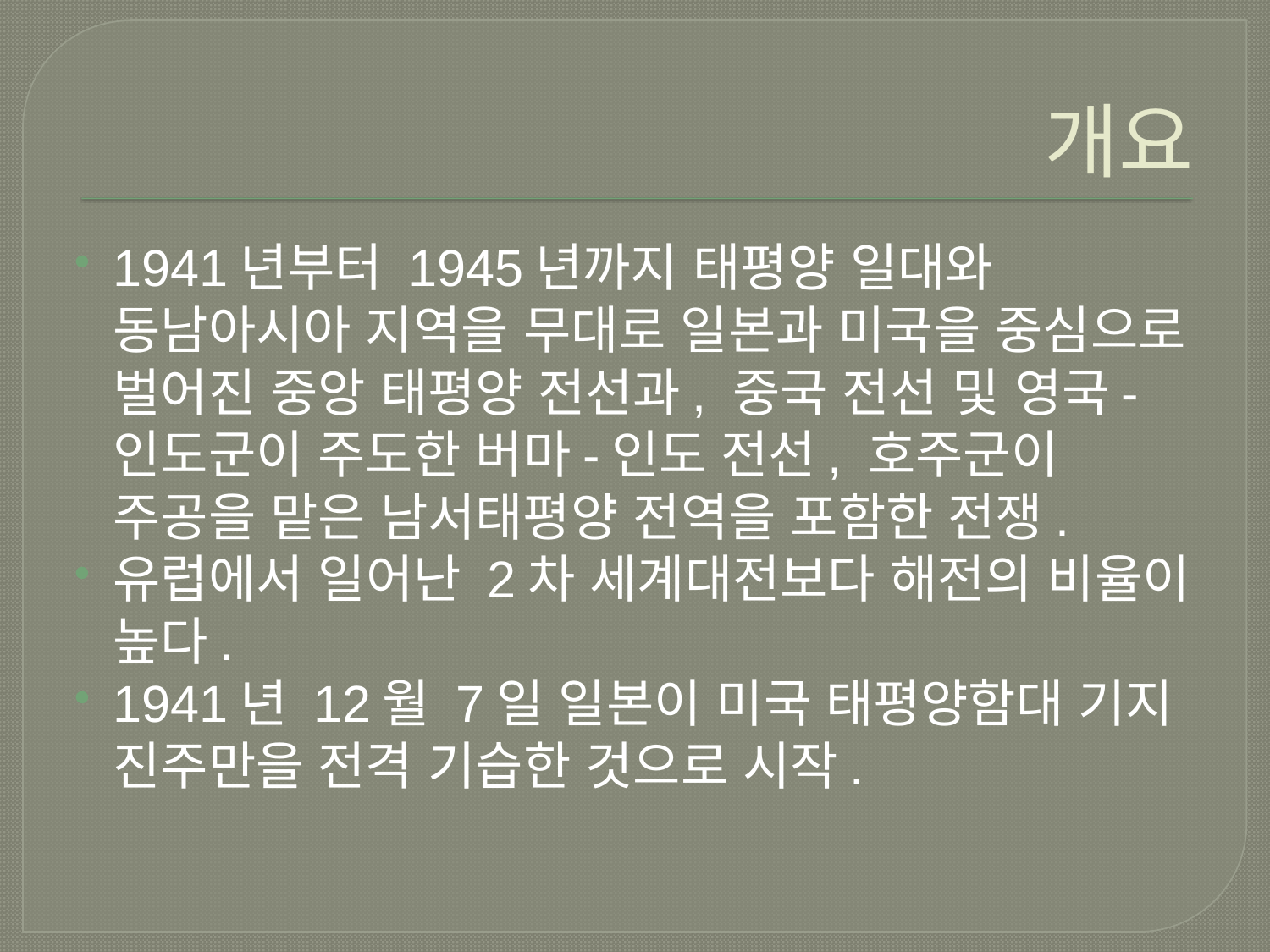

# 개요
1941년부터 1945년까지 태평양 일대와 동남아시아 지역을 무대로 일본과 미국을 중심으로 벌어진 중앙 태평양 전선과, 중국 전선 및 영국-인도군이 주도한 버마-인도 전선, 호주군이 주공을 맡은 남서태평양 전역을 포함한 전쟁.
유럽에서 일어난 2차 세계대전보다 해전의 비율이 높다.
1941년 12월 7일 일본이 미국 태평양함대 기지 진주만을 전격 기습한 것으로 시작.